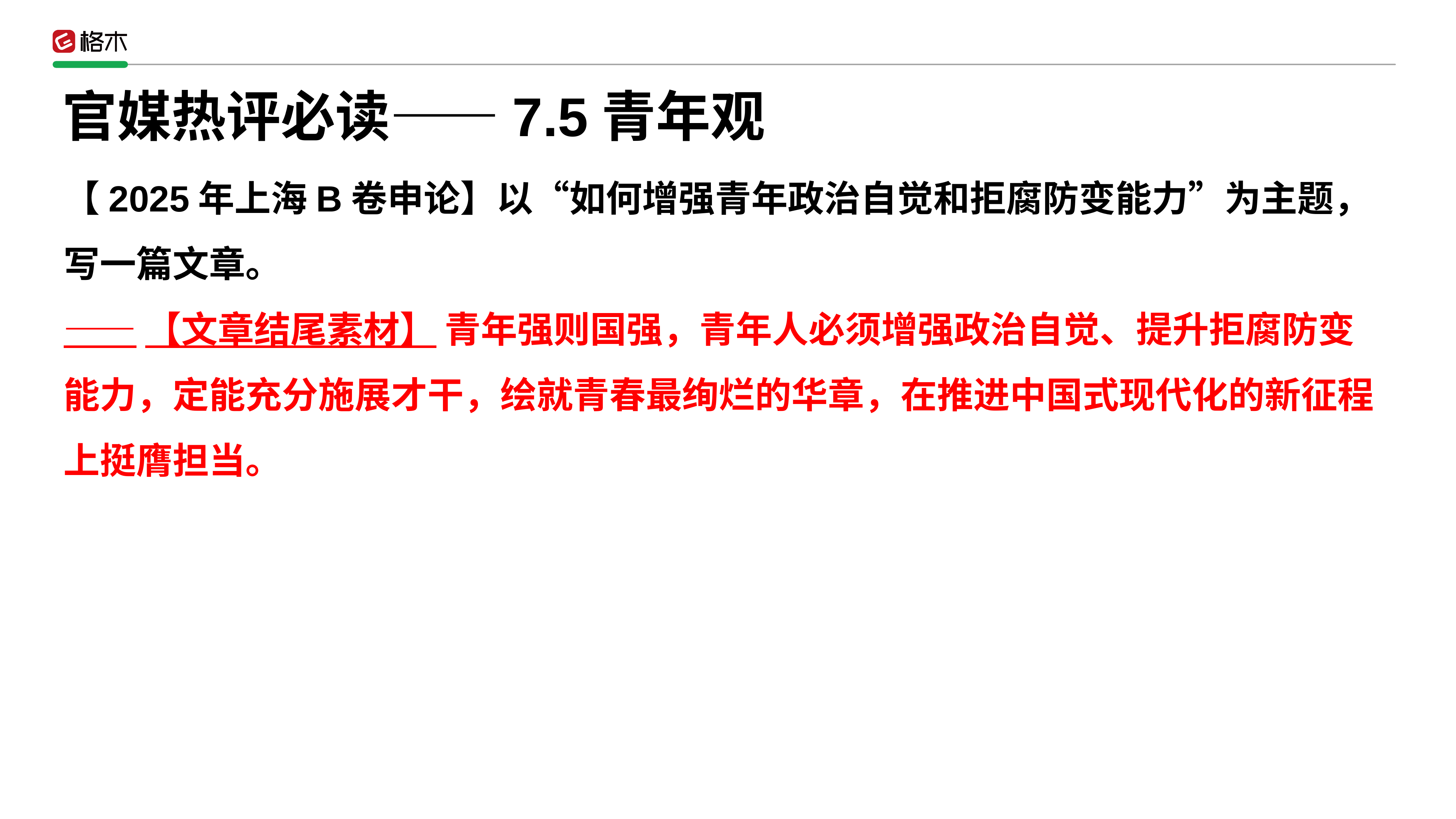

官媒热评必读——7.5青年观
【2025年上海B卷申论】以“如何增强青年政治自觉和拒腐防变能力”为主题，写一篇文章。
——【文章结尾素材】 青年强则国强，青年人必须增强政治自觉、提升拒腐防变能力，定能充分施展才干，绘就青春最绚烂的华章，在推进中国式现代化的新征程上挺膺担当。